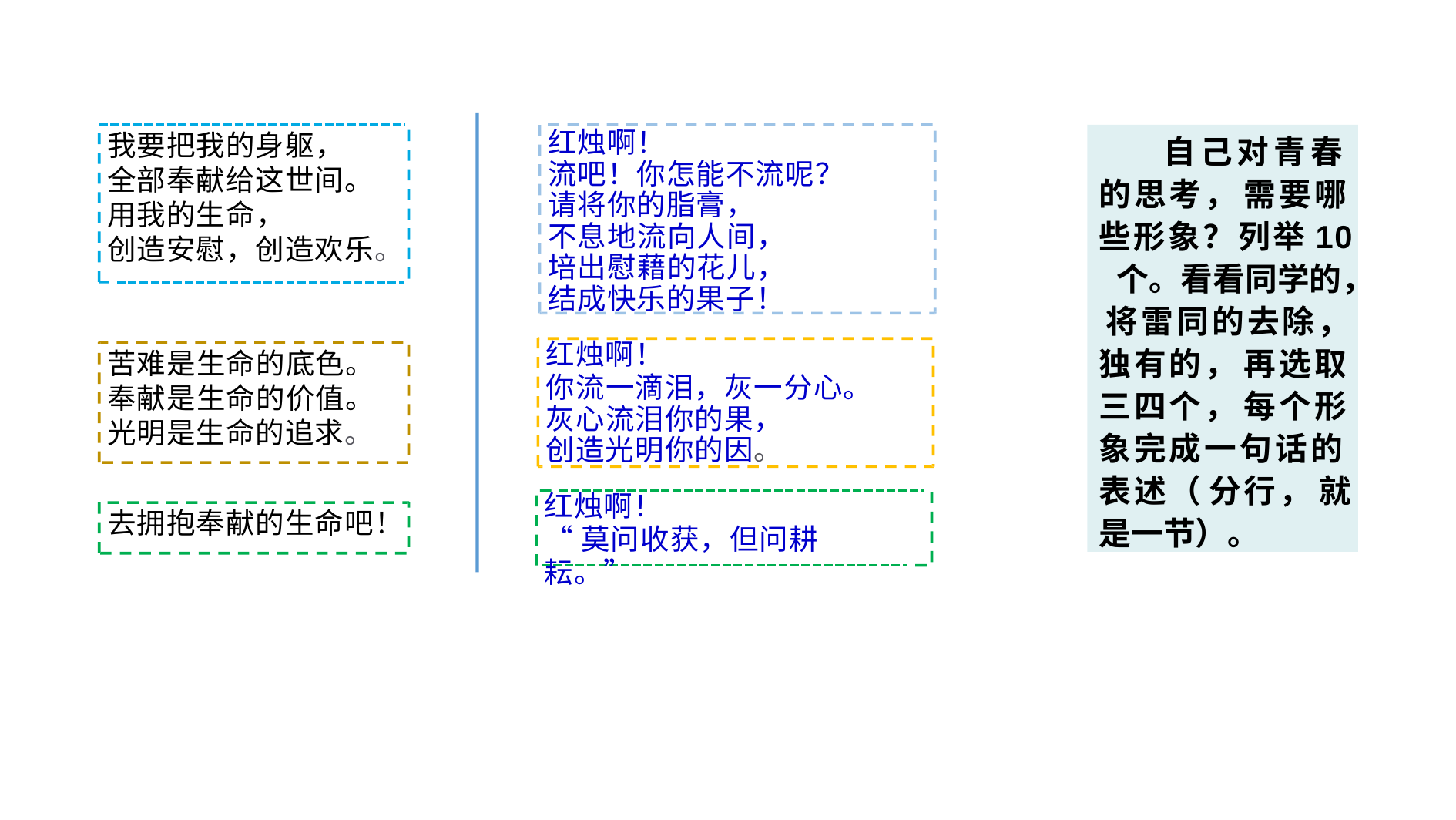

# 红烛啊！

自己对青春 的思考， 需要哪 些形象？列举10  个。看看同学的， 将雷同的去除，  独有的， 再选取 三四个， 每个形 象完成一句话的 表述（ 分行， 就 是一节）。
我要把我的身躯，  全部奉献给这世间。 用我的生命，
创造安慰，创造欢乐。

流吧！你怎能不流呢？ 请将你的脂膏，
不息地流向人间， 培出慰藉的花儿， 结成快乐的果子！

红烛啊！
你流一滴泪，灰一分心。 灰心流泪你的果，
创造光明你的因。

苦难是生命的底色。 奉献是生命的价值。 光明是生命的追求。
红烛啊！
“莫问收获，但问耕耘。”

去拥抱奉献的生命吧！